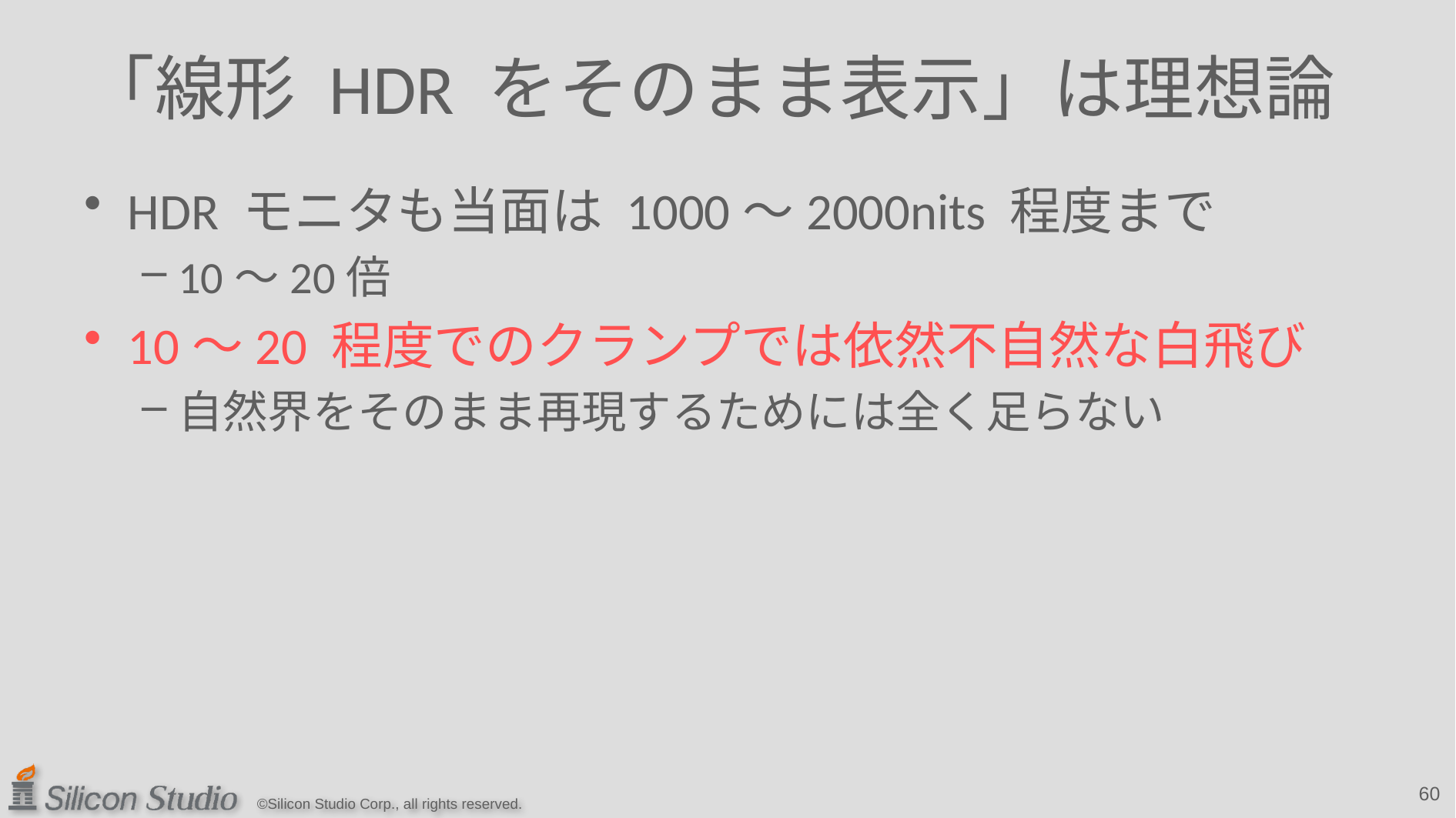

# 「線形 HDR をそのまま表示」は理想論
HDR モニタも当面は 1000～2000nits 程度まで
10～20倍
10～20 程度でのクランプでは依然不自然な白飛び
自然界をそのまま再現するためには全く足らない
60